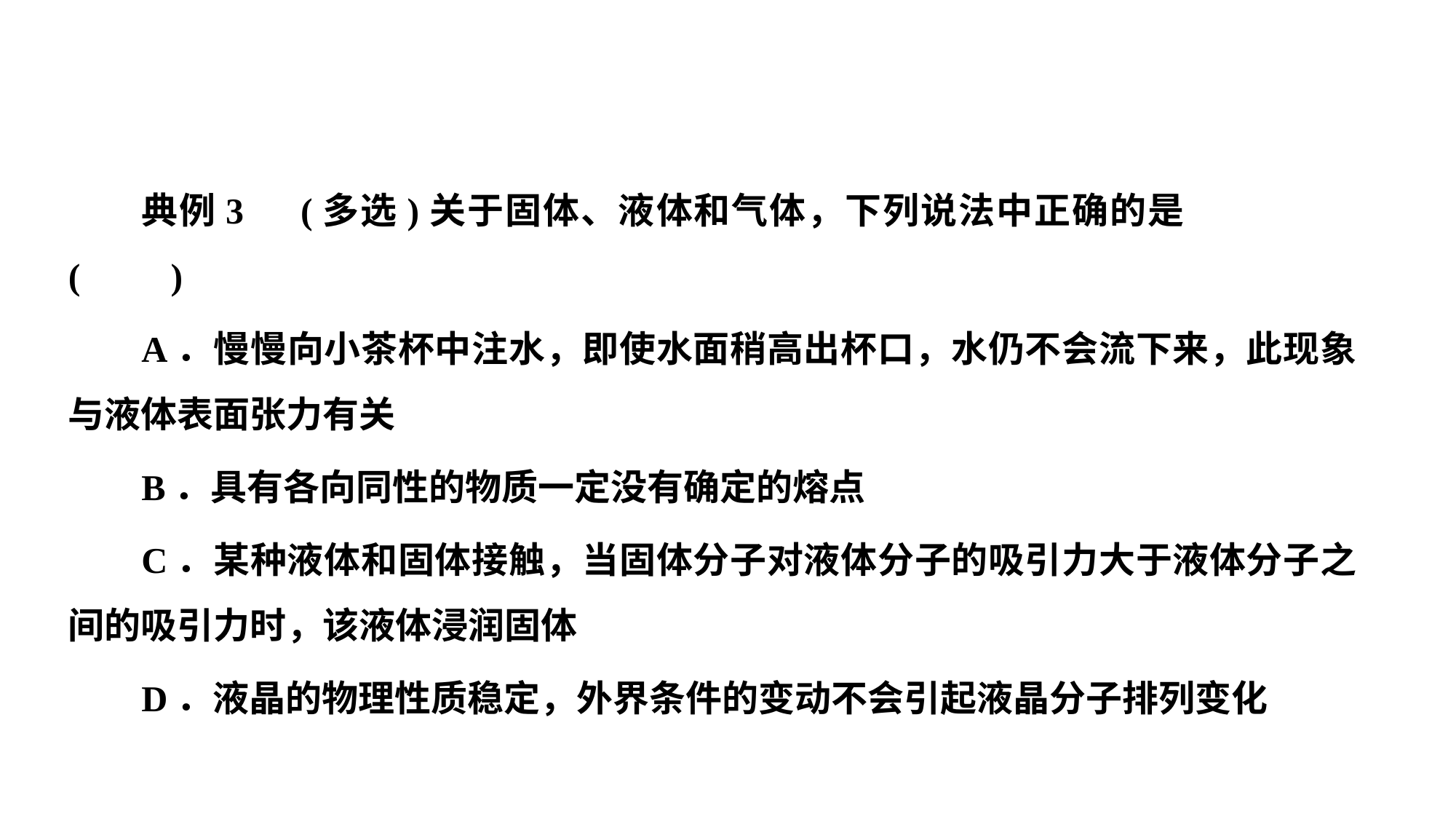

典例3　(多选)关于固体、液体和气体，下列说法中正确的是                   (　　)
A．慢慢向小茶杯中注水，即使水面稍高出杯口，水仍不会流下来，此现象与液体表面张力有关
B．具有各向同性的物质一定没有确定的熔点
C．某种液体和固体接触，当固体分子对液体分子的吸引力大于液体分子之间的吸引力时，该液体浸润固体
D．液晶的物理性质稳定，外界条件的变动不会引起液晶分子排列变化